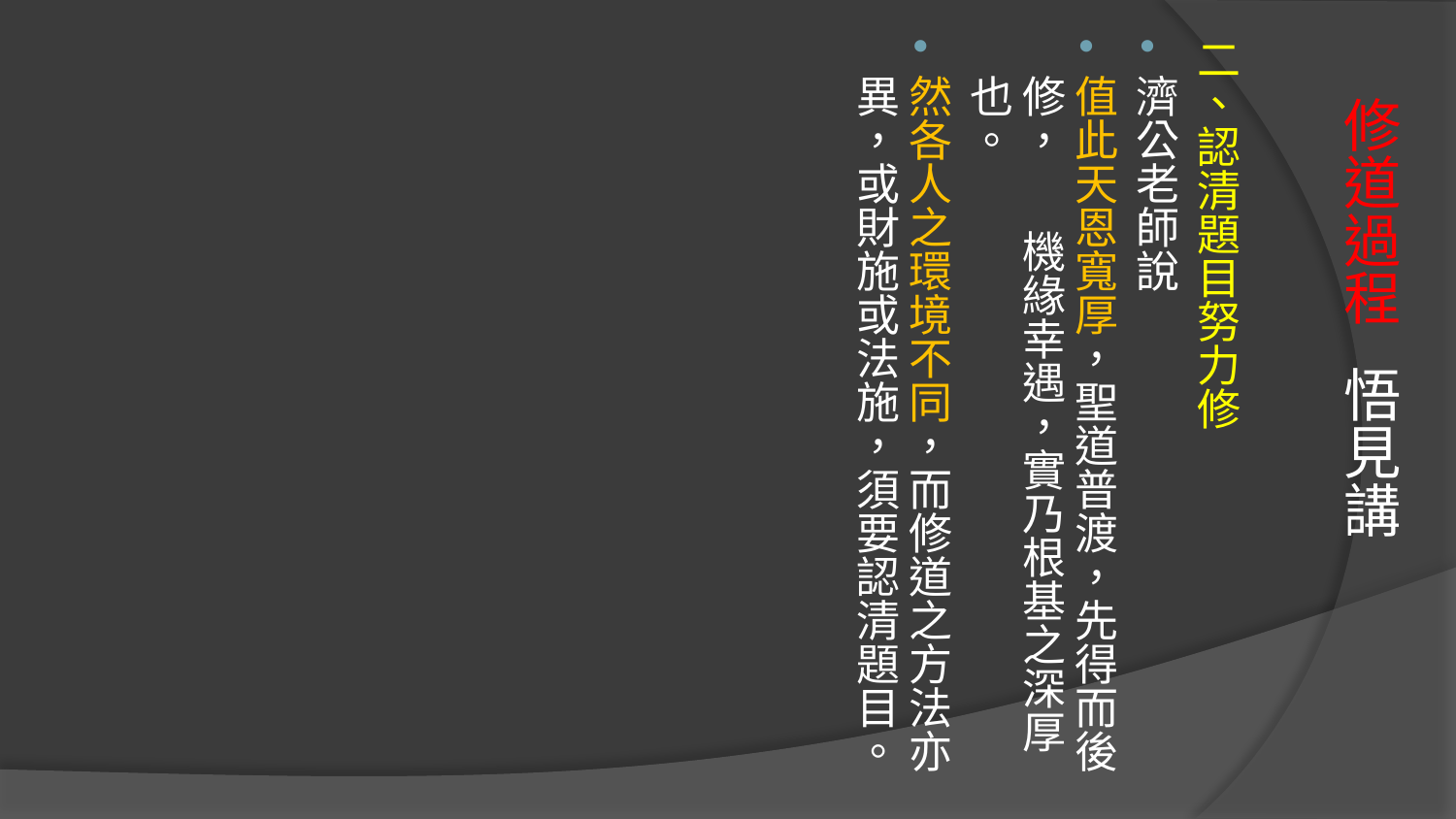

二、認清題目努力修
濟公老師說
值此天恩寬厚，聖道普渡，先得而後修，       機緣幸遇，實乃根基之深厚也。
然各人之環境不同，而修道之方法亦異，或財施或法施，須要認清題目。

# 修道過程   悟見講